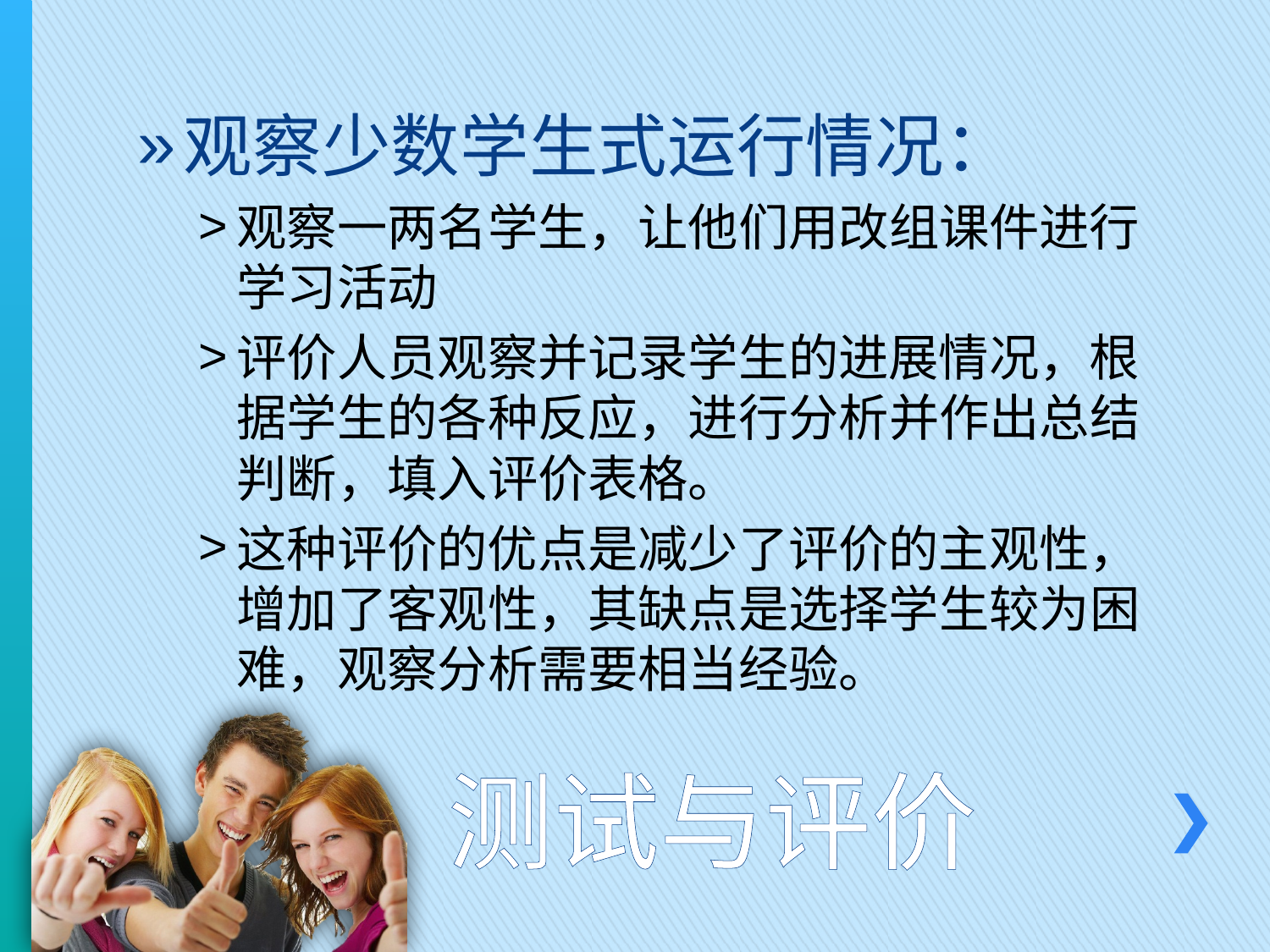

观察少数学生式运行情况：
观察一两名学生，让他们用改组课件进行学习活动
评价人员观察并记录学生的进展情况，根据学生的各种反应，进行分析并作出总结判断，填入评价表格。
这种评价的优点是减少了评价的主观性，增加了客观性，其缺点是选择学生较为困难，观察分析需要相当经验。

# 测试与评价